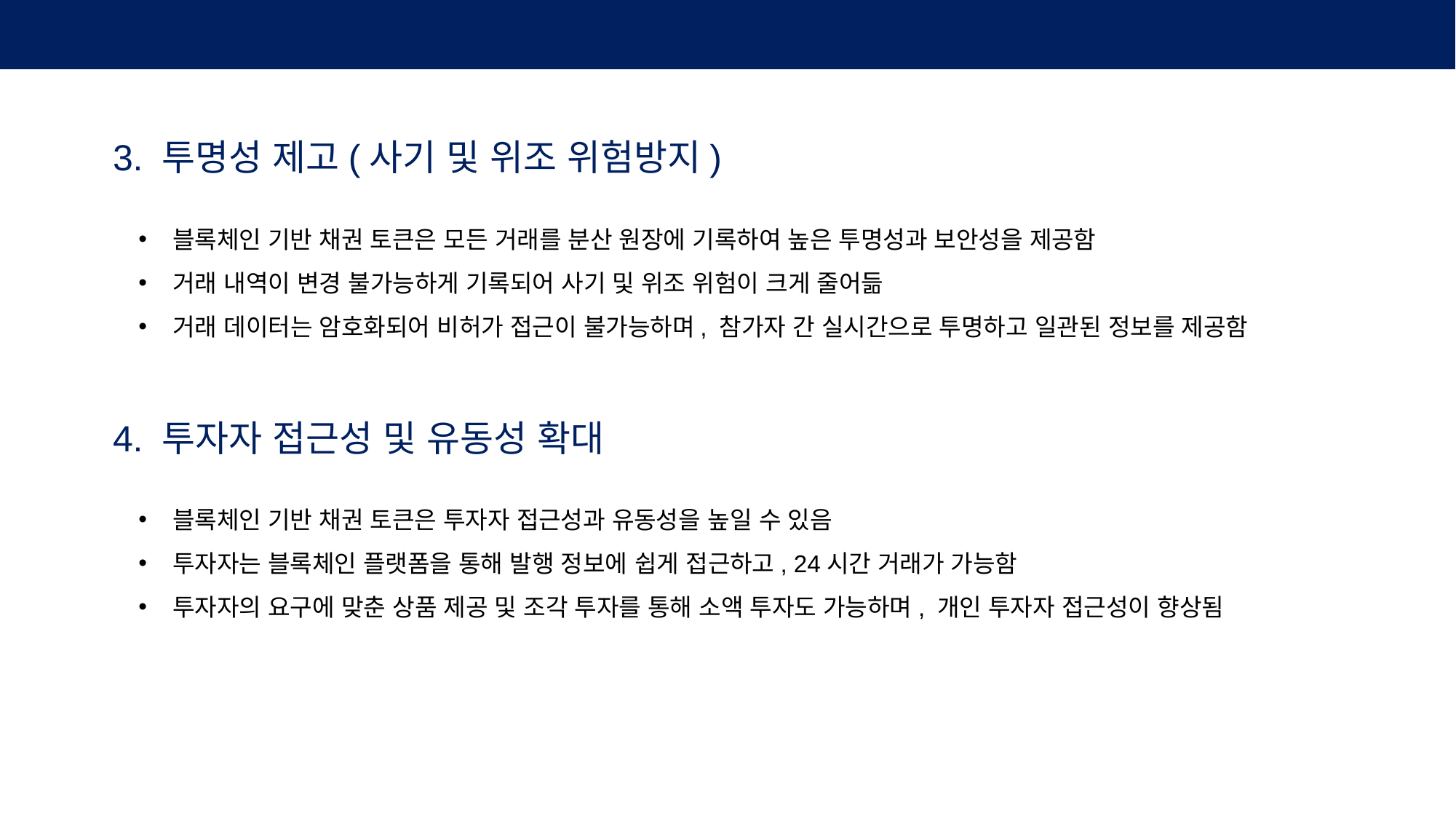

3. 채권토큰의 편익
3. 투명성 제고(사기 및 위조 위험방지)
블록체인 기반 채권 토큰은 모든 거래를 분산 원장에 기록하여 높은 투명성과 보안성을 제공함
거래 내역이 변경 불가능하게 기록되어 사기 및 위조 위험이 크게 줄어듦
거래 데이터는 암호화되어 비허가 접근이 불가능하며, 참가자 간 실시간으로 투명하고 일관된 정보를 제공함

4. 투자자 접근성 및 유동성 확대
블록체인 기반 채권 토큰은 투자자 접근성과 유동성을 높일 수 있음
투자자는 블록체인 플랫폼을 통해 발행 정보에 쉽게 접근하고, 24시간 거래가 가능함
투자자의 요구에 맞춘 상품 제공 및 조각 투자를 통해 소액 투자도 가능하며, 개인 투자자 접근성이 향상됨